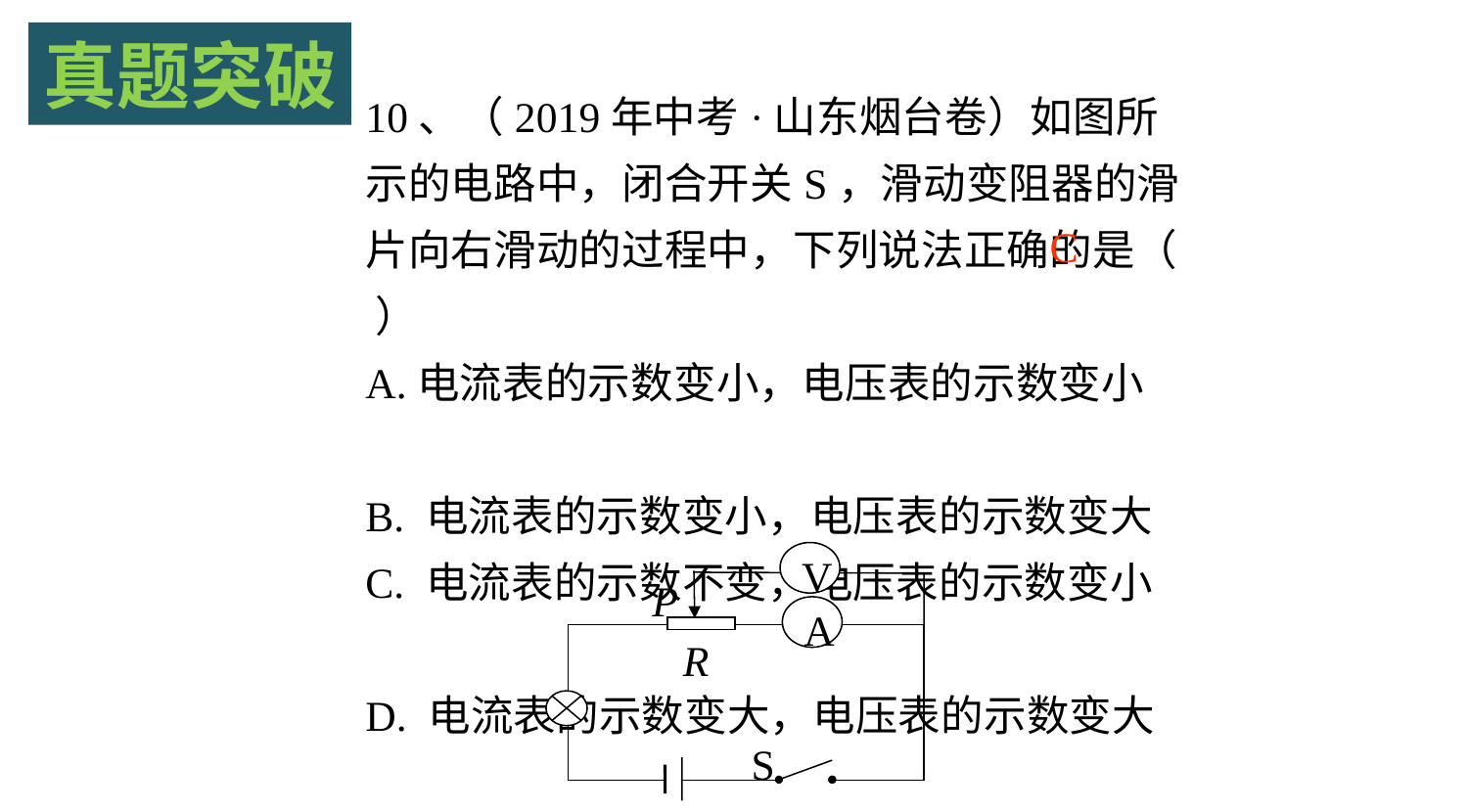

真题突破
#
10、（2019年中考·山东烟台卷）如图所示的电路中，闭合开关S，滑动变阻器的滑片向右滑动的过程中，下列说法正确的是（    ）
A.电流表的示数变小，电压表的示数变小
B. 电流表的示数变小，电压表的示数变大
C. 电流表的示数不变，电压表的示数变小
D. 电流表的示数变大，电压表的示数变大
 C

V

P

A

R

S